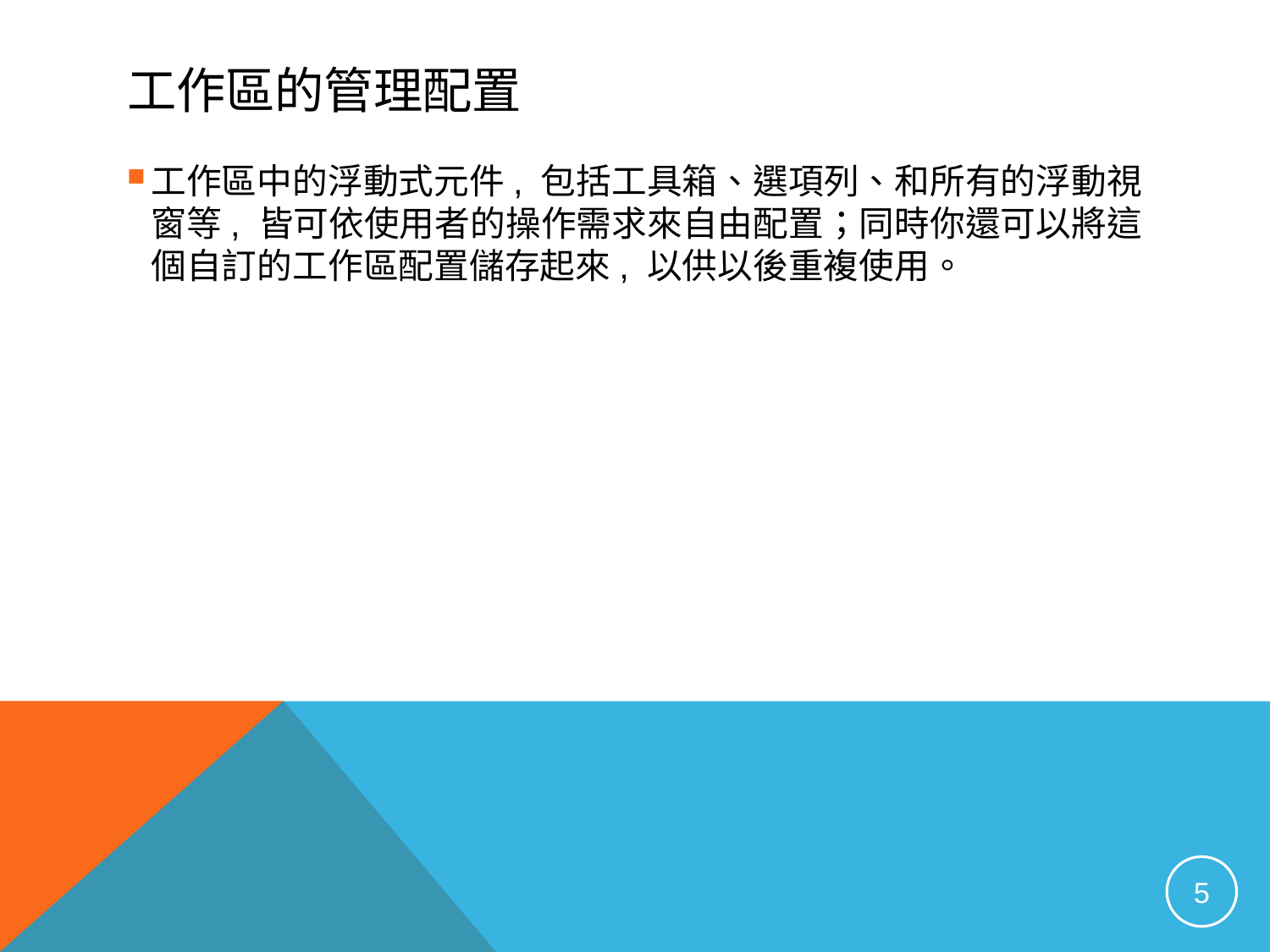

# 工作區的管理配置
工作區中的浮動式元件, 包括工具箱、選項列、和所有的浮動視窗等, 皆可依使用者的操作需求來自由配置；同時你還可以將這個自訂的工作區配置儲存起來, 以供以後重複使用。

5